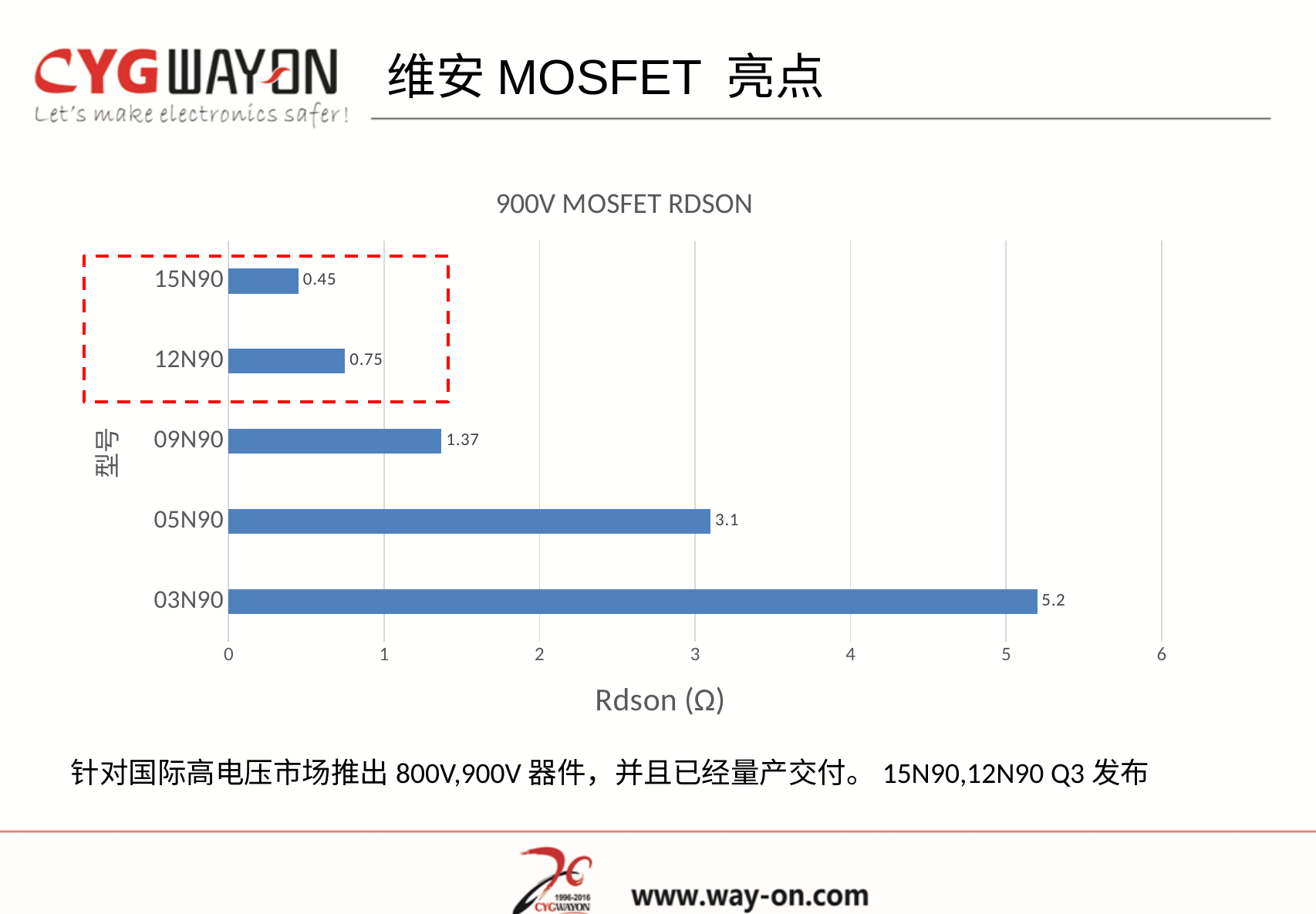

维安MOSFET 亮点

### Chart: 900V MOSFET RDSON

| Category |  |
|---|---|
| 03N90 | 5.2 |
| 05N90 | 3.1 |
| 09N90 | 1.37 |
| 12N90 | 0.75 |
| 15N90 | 0.45 |
针对国际高电压市场推出800V,900V器件，并且已经量产交付。15N90,12N90 Q3发布